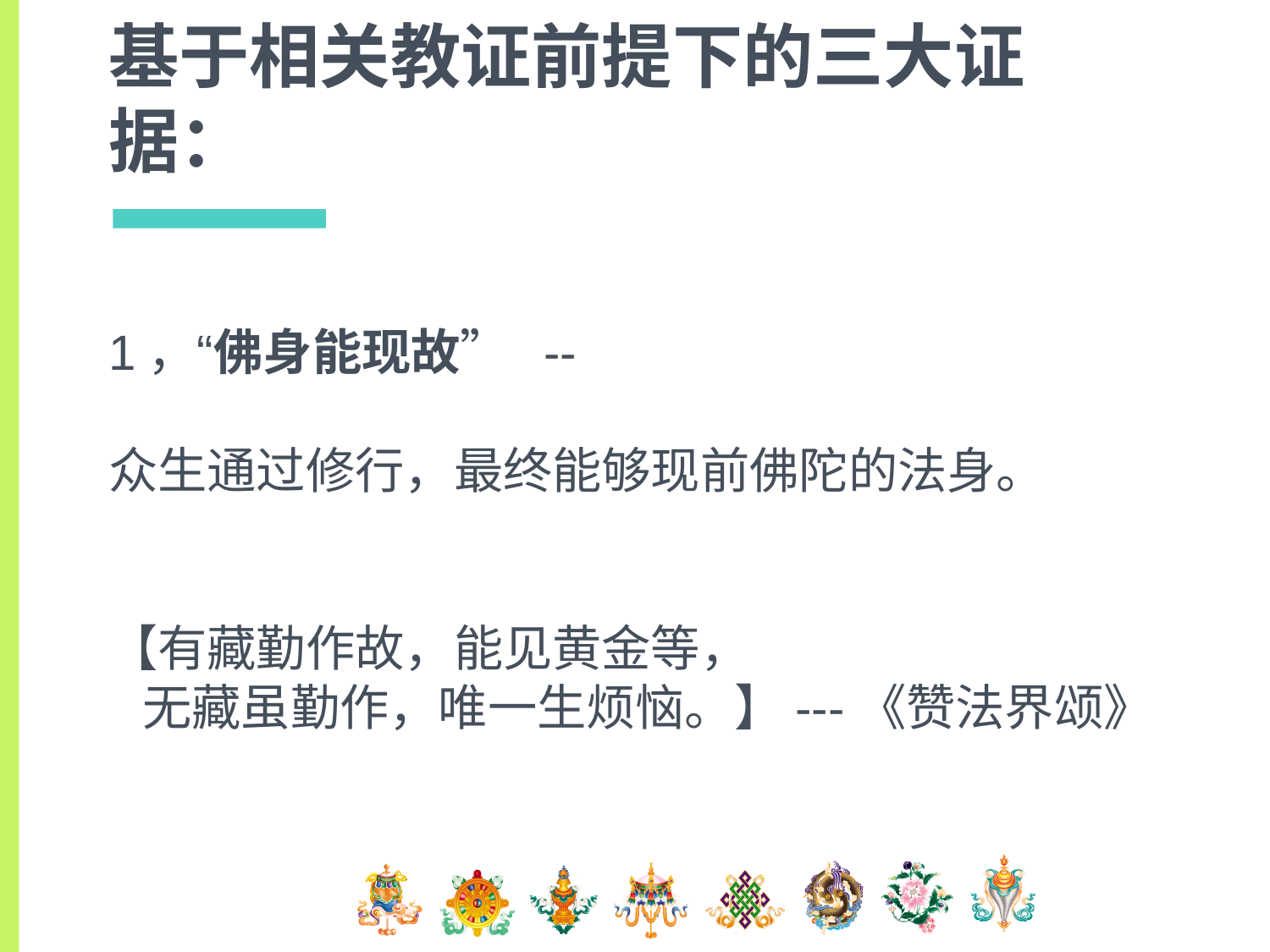

基于相关教证前提下的三大证据：
1，“佛身能现故”  --

众生通过修行，最终能够现前佛陀的法身。

【有藏勤作故，能见黄金等，
  无藏虽勤作，唯一生烦恼。】---《赞法界颂》